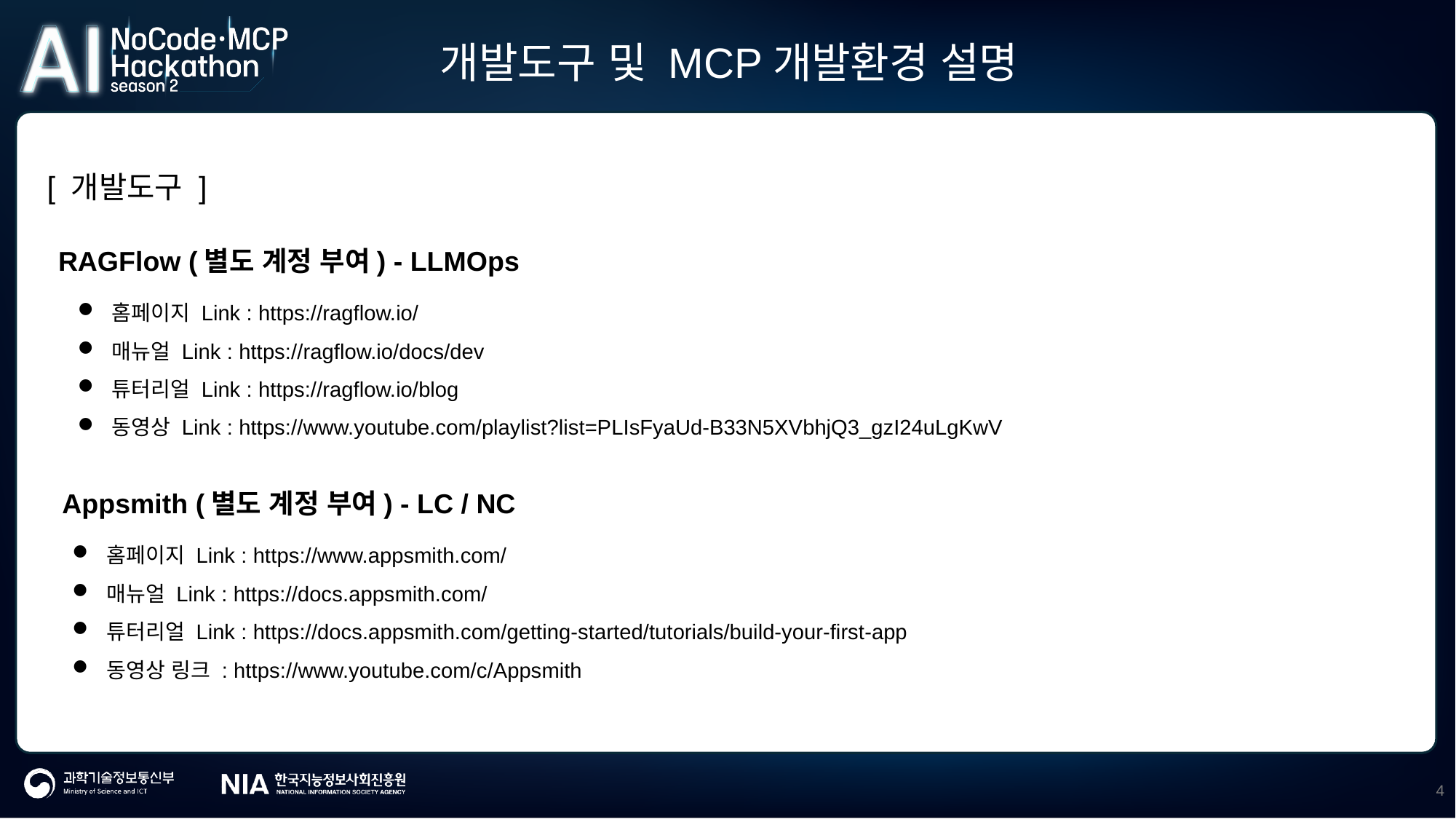

개발도구 및 MCP개발환경 설명

[ 개발도구 ]
RAGFlow (별도 계정 부여) - LLMOps
홈페이지 Link : https://ragflow.io/
매뉴얼 Link : https://ragflow.io/docs/dev
튜터리얼 Link : https://ragflow.io/blog
동영상 Link : https://www.youtube.com/playlist?list=PLIsFyaUd-B33N5XVbhjQ3_gzI24uLgKwV
Appsmith (별도 계정 부여) - LC / NC
홈페이지 Link : https://www.appsmith.com/
매뉴얼 Link : https://docs.appsmith.com/
튜터리얼 Link : https://docs.appsmith.com/getting-started/tutorials/build-your-first-app
동영상 링크 : https://www.youtube.com/c/Appsmith